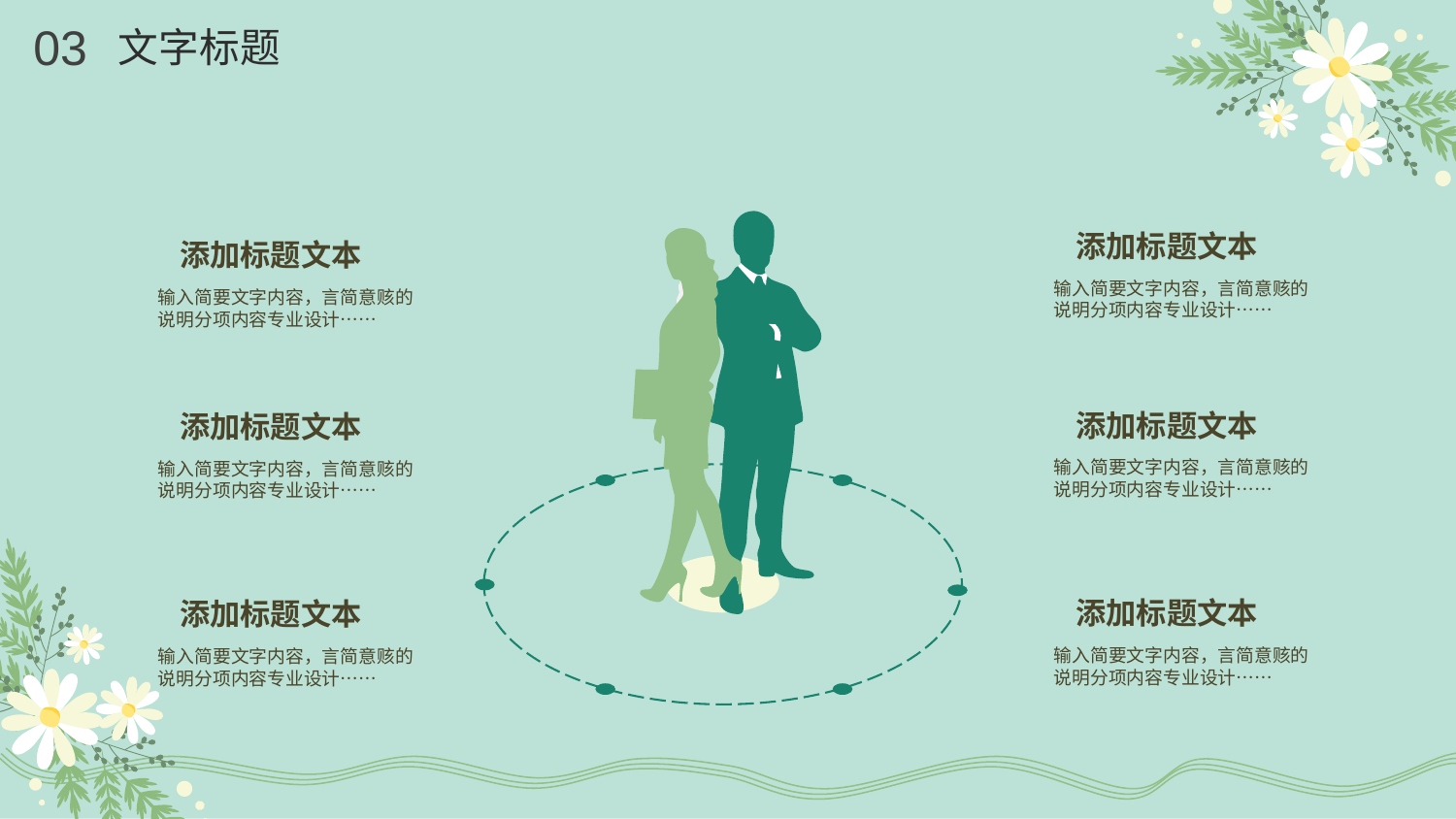

03
文字标题

添加标题文本
输入简要文字内容，言简意赅的说明分项内容专业设计……
添加标题文本
输入简要文字内容，言简意赅的说明分项内容专业设计……
添加标题文本
输入简要文字内容，言简意赅的说明分项内容专业设计……
添加标题文本
输入简要文字内容，言简意赅的说明分项内容专业设计……
添加标题文本
输入简要文字内容，言简意赅的说明分项内容专业设计……
添加标题文本
输入简要文字内容，言简意赅的说明分项内容专业设计……